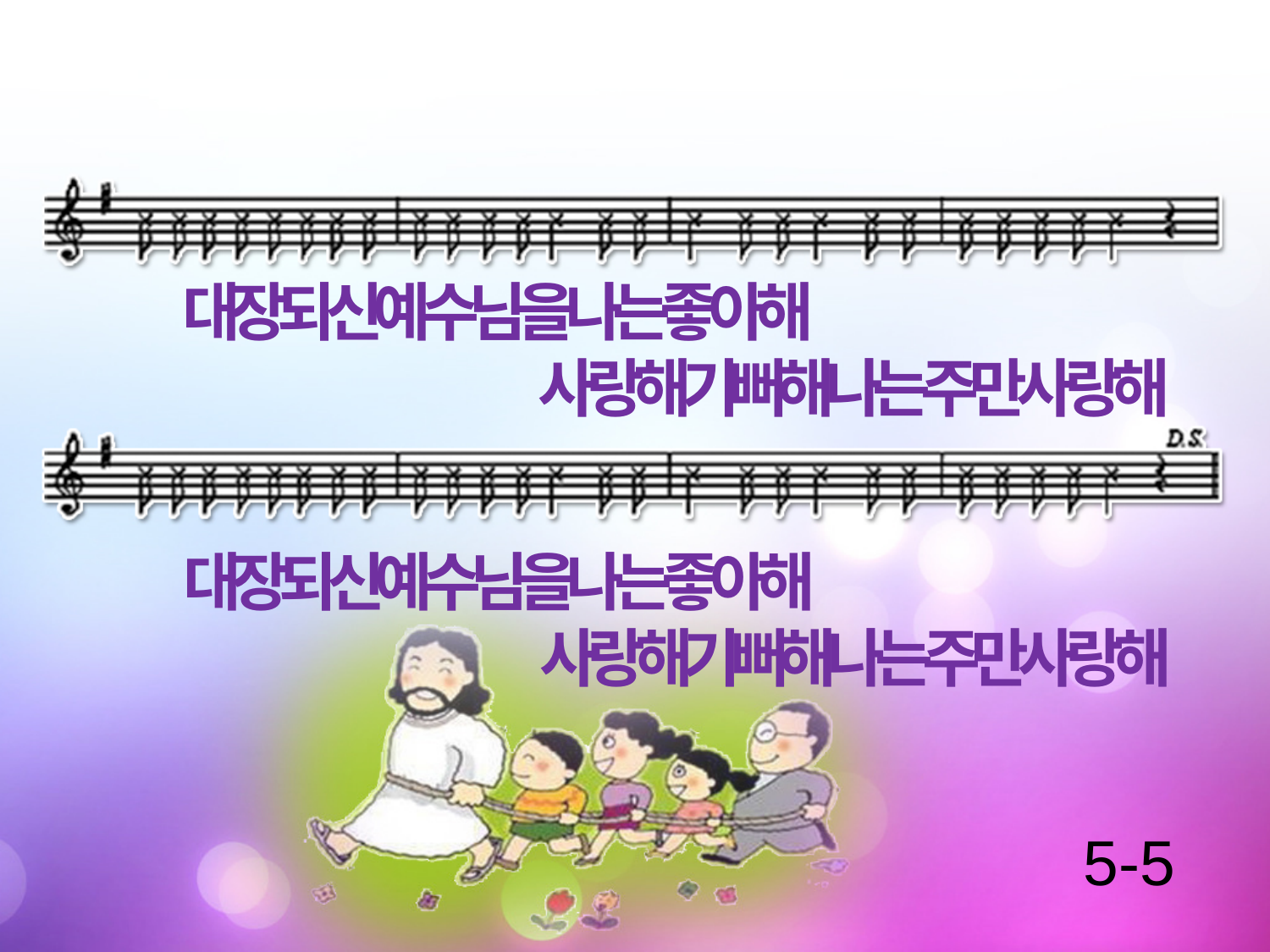

대장되신예수님을나는좋아해
                                              사랑해기뻐해나는주만사랑해
대장되신예수님을나는좋아해
                                              사랑해기뻐해나는주만사랑해
5-5